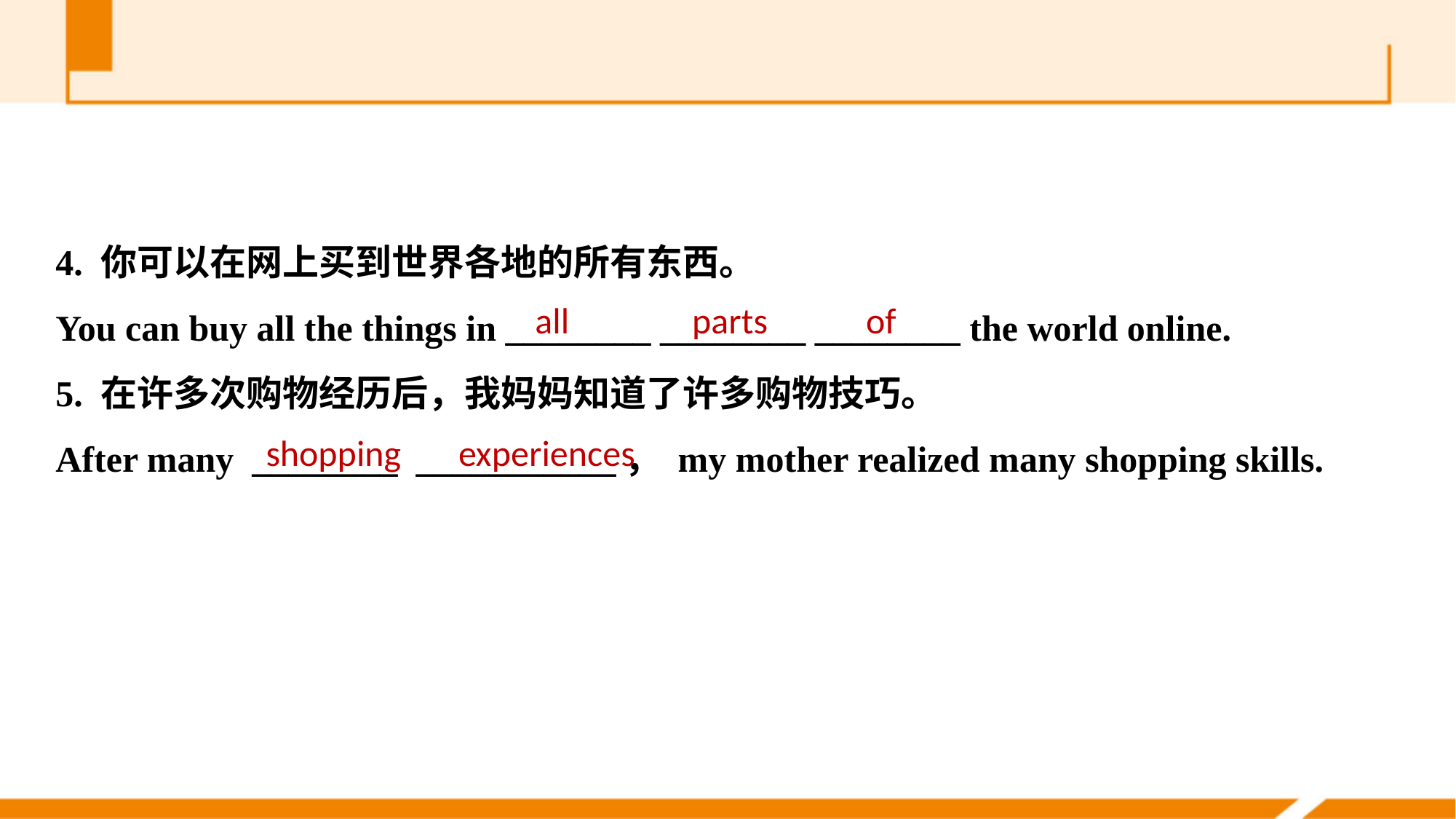

4. 你可以在网上买到世界各地的所有东西。
You can buy all the things in ________ ________ ________ the world online.
5. 在许多次购物经历后，我妈妈知道了许多购物技巧。
After many  ________  ___________， my mother realized many shopping skills.
all               parts            of
shopping       experiences